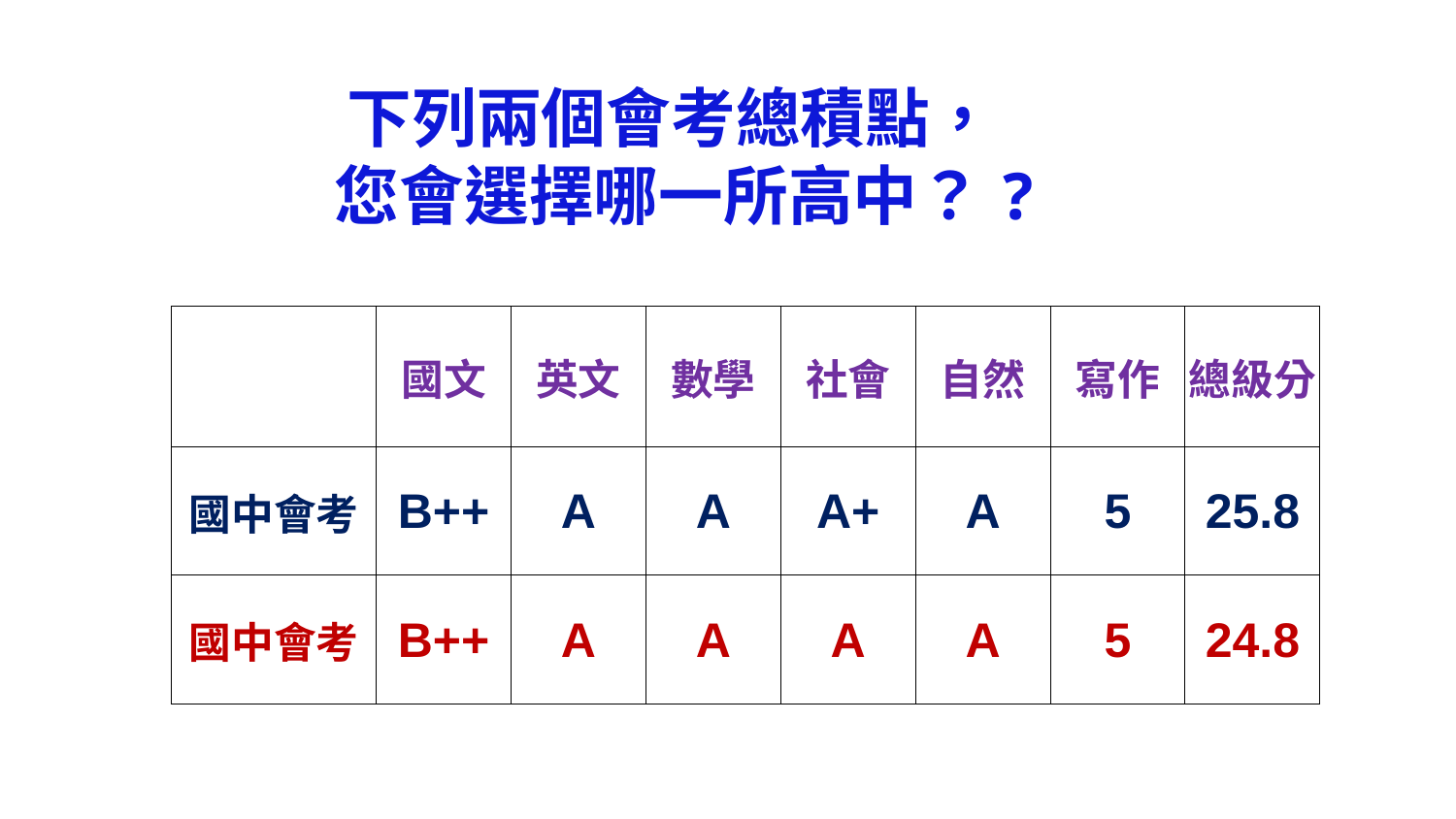

37
# 下列兩個會考總積點， 您會選擇哪一所高中？?
|  | 國文 | 英文 | 數學 | 社會 | 自然 | 寫作 | 總級分 |
| --- | --- | --- | --- | --- | --- | --- | --- |
| 國中會考 | B++ | A | A | A+ | A | 5 | 25.8 |
| 國中會考 | B++ | A | A | A | A | 5 | 24.8 |